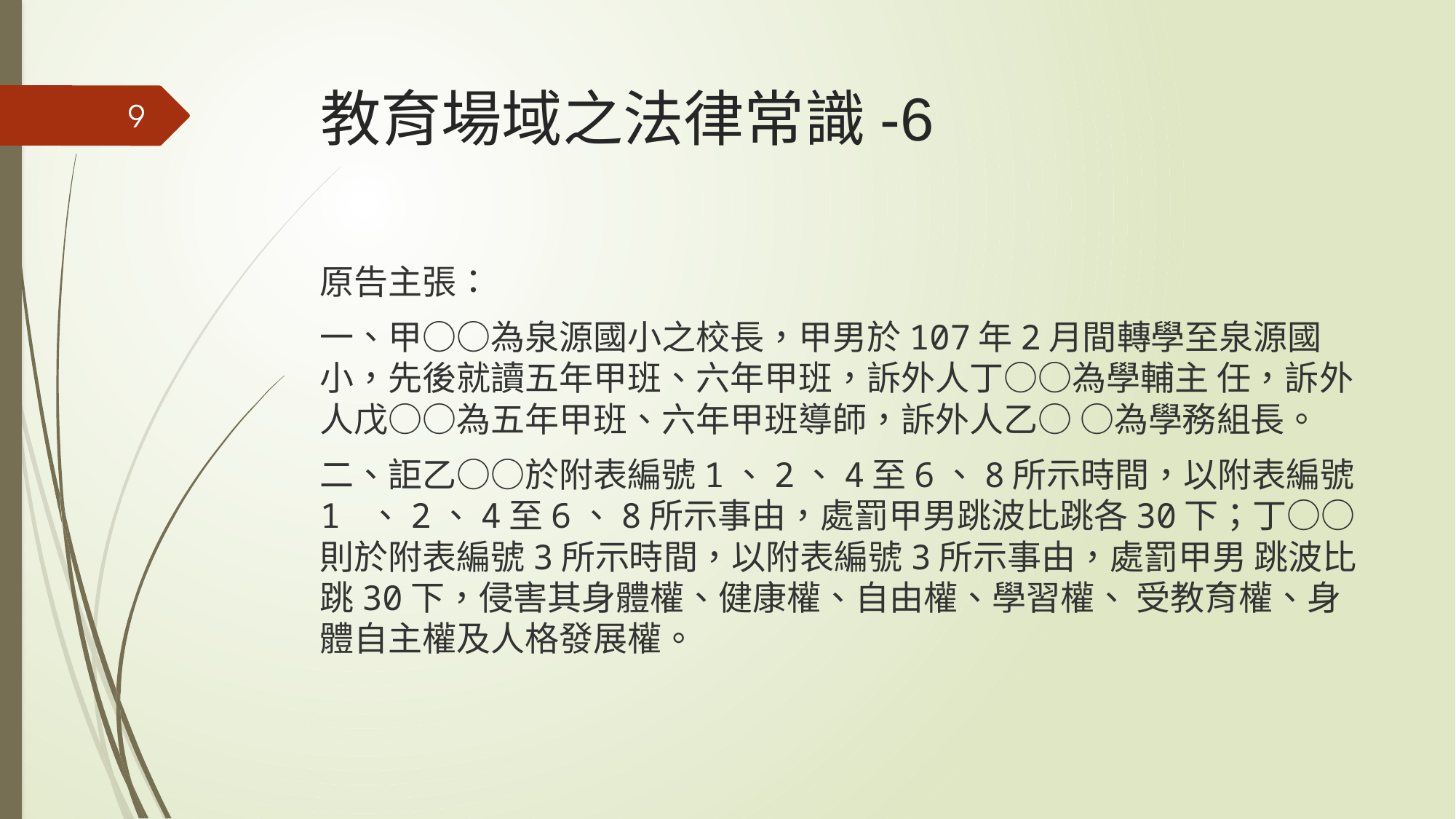

# 教育場域之法律常識-6
9
原告主張：
一、甲○○為泉源國小之校長，甲男於107年2月間轉學至泉源國 小，先後就讀五年甲班、六年甲班，訴外人丁○○為學輔主 任，訴外人戊○○為五年甲班、六年甲班導師，訴外人乙○ ○為學務組長。
二、詎乙○○於附表編號1、2、4至6、8所示時間，以附表編號1 、2、4至6、8所示事由，處罰甲男跳波比跳各30下；丁○○ 則於附表編號3所示時間，以附表編號3所示事由，處罰甲男 跳波比跳30下，侵害其身體權、健康權、自由權、學習權、 受教育權、身體自主權及人格發展權。